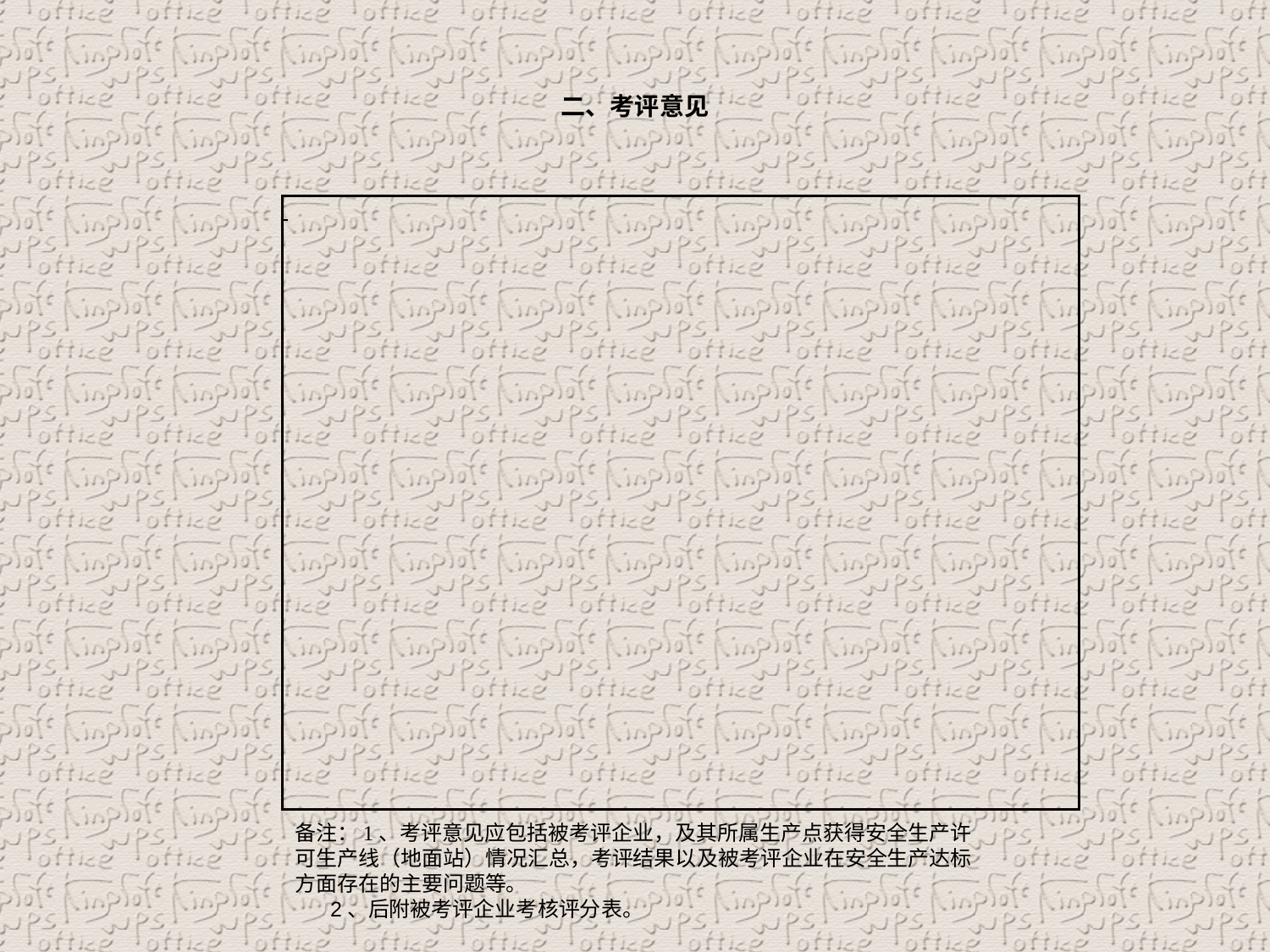

二、考评意见
|  |
| --- |
备注：1、考评意见应包括被考评企业，及其所属生产点获得安全生产许可生产线（地面站）情况汇总，考评结果以及被考评企业在安全生产达标方面存在的主要问题等。      2、后附被考评企业考核评分表。